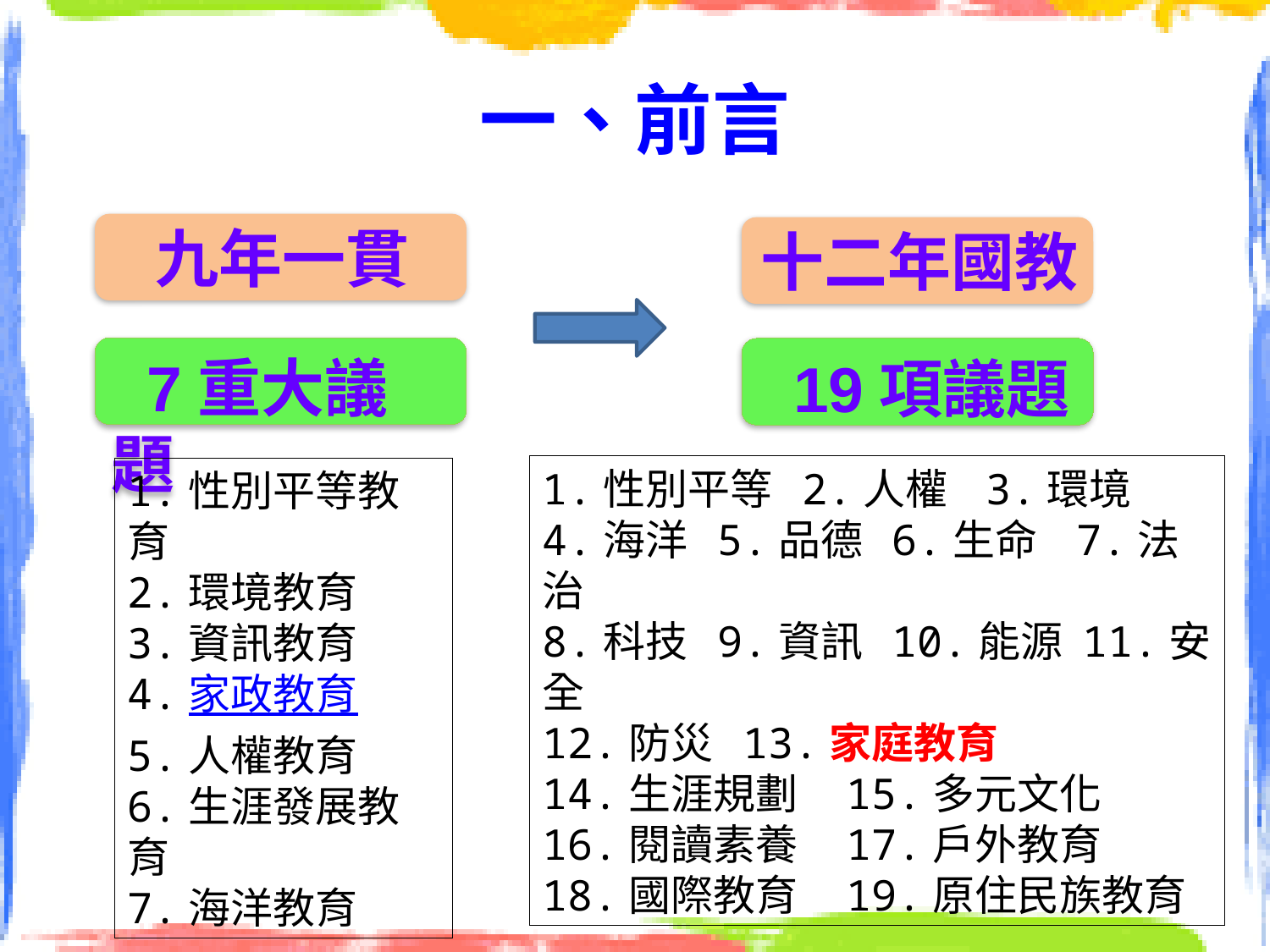

# 一、前言

九年一貫

十二年國教

  7重大議題
  19項議題
1.性別平等  2.人權   3.環境
4.海洋  5.品德  6.生命   7.法治
8.科技  9.資訊  10.能源 11.安全
12.防災  13.家庭教育
14.生涯規劃    15.多元文化
16.閱讀素養    17.戶外教育
18.國際教育    19.原住民族教育
1.性別平等教育
2.環境教育
3.資訊教育
4.家政教育
5.人權教育
6.生涯發展教育
7.海洋教育